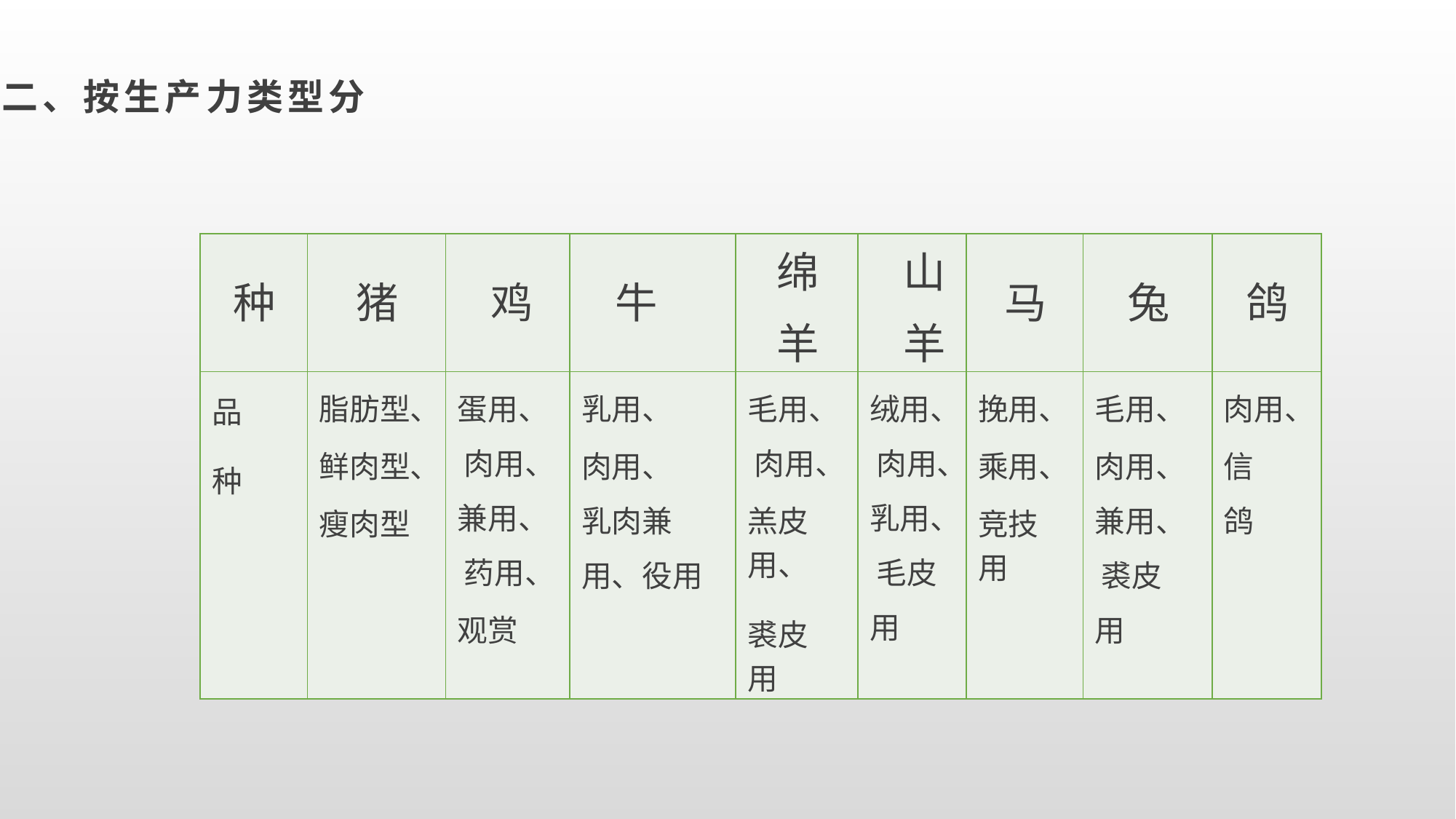

二、按生产力类型分
| 种 | 猪 | 鸡 | 牛 | 绵 羊 | 山 羊 | 马 | 兔 | 鸽 |
| --- | --- | --- | --- | --- | --- | --- | --- | --- |
| 品 种 | 脂肪型、 鲜肉型、 瘦肉型 | 蛋用、 肉用、 兼用、 药用、 观赏 | 乳用、 肉用、 乳肉兼 用、役用 | 毛用、 肉用、 羔皮用、 裘皮用 | 绒用、 肉用、 乳用、 毛皮用 | 挽用、 乘用、 竞技用 | 毛用、 肉用、 兼用、 裘皮用 | 肉用、 信 鸽 |